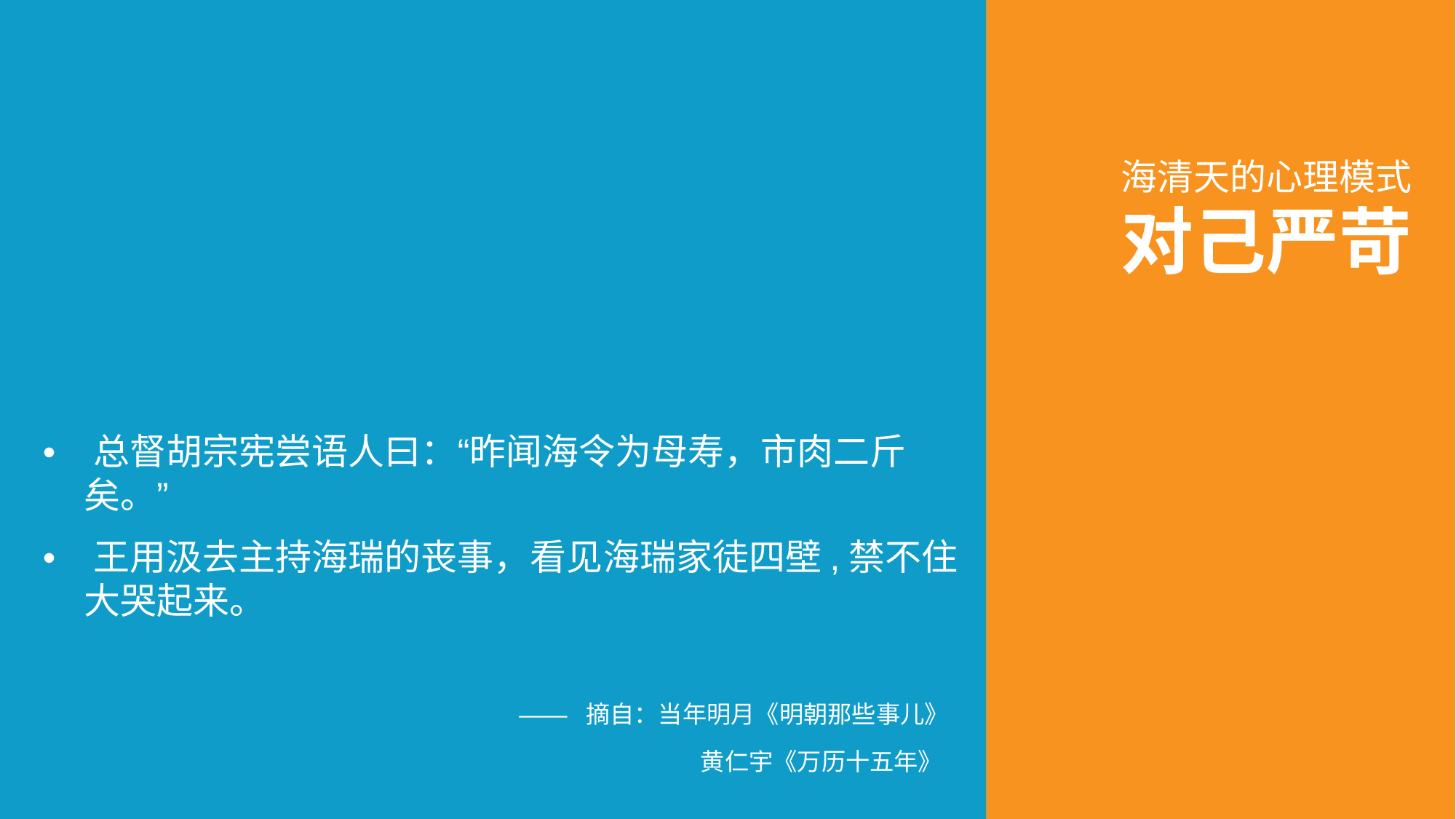

海清天的心理模式
对己严苛
• 总督胡宗宪尝语人曰：“昨闻海令为母寿，市肉二斤
矣。”
• 王用汲去主持海瑞的丧事，看见海瑞家徒四壁,禁不住
大哭起来。
—— 摘自：当年明月《明朝那些事儿》
黄仁宇《万历十五年》